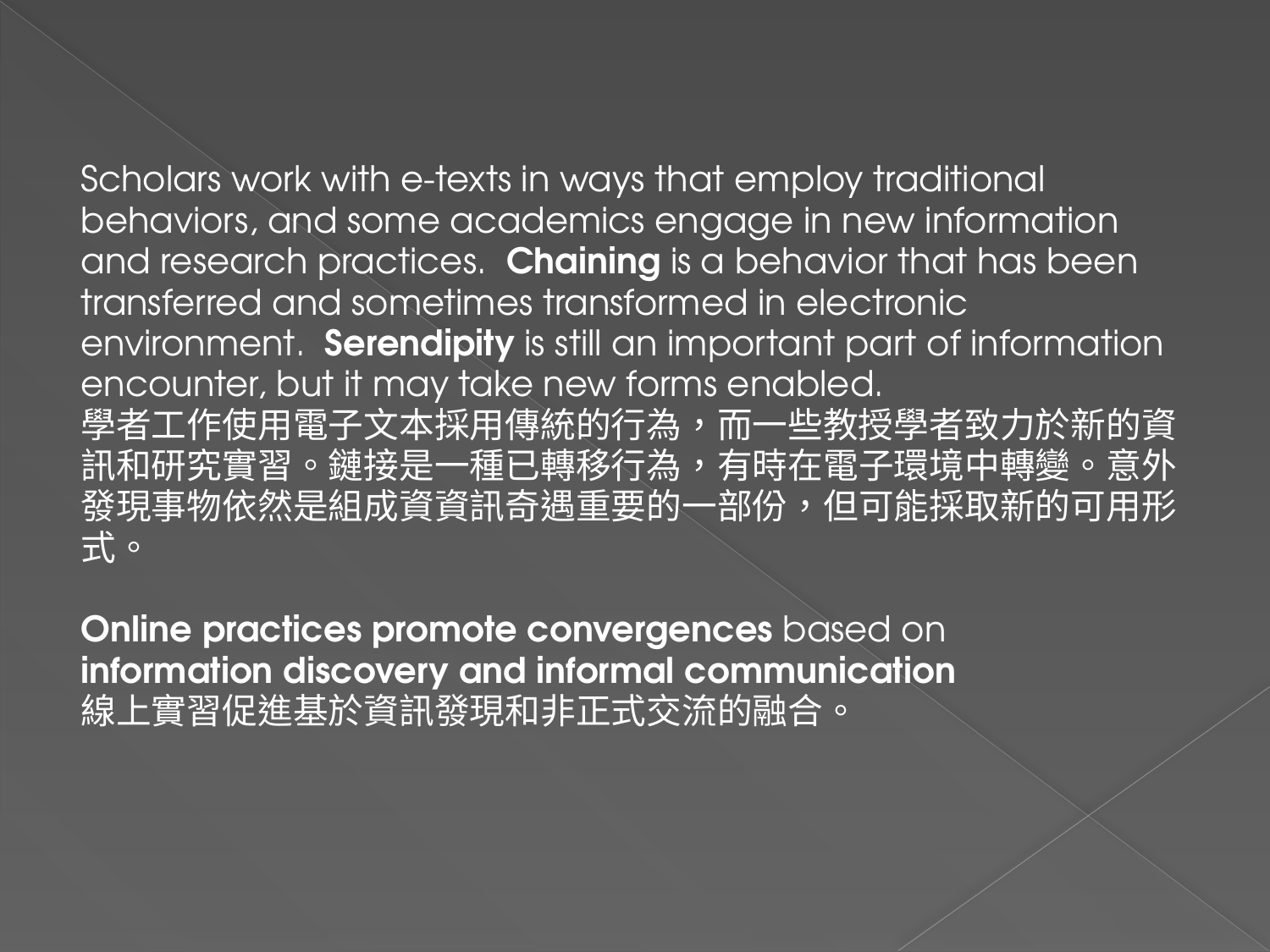

#
Scholars work with e-texts in ways that employ traditional
behaviors, and some academics engage in new information
and research practices.  Chaining is a behavior that has been
transferred and sometimes transformed in electronic
environment.  Serendipity is still an important part of information
encounter, but it may take new forms enabled.
學者工作使用電子文本採用傳統的行為，而一些教授學者致力於新的資
訊和研究實習。鏈接是一種已轉移行為，有時在電子環境中轉變。意外
發現事物依然是組成資資訊奇遇重要的一部份，但可能採取新的可用形
式。

Online practices promote convergences based on
information discovery and informal communication
線上實習促進基於資訊發現和非正式交流的融合。